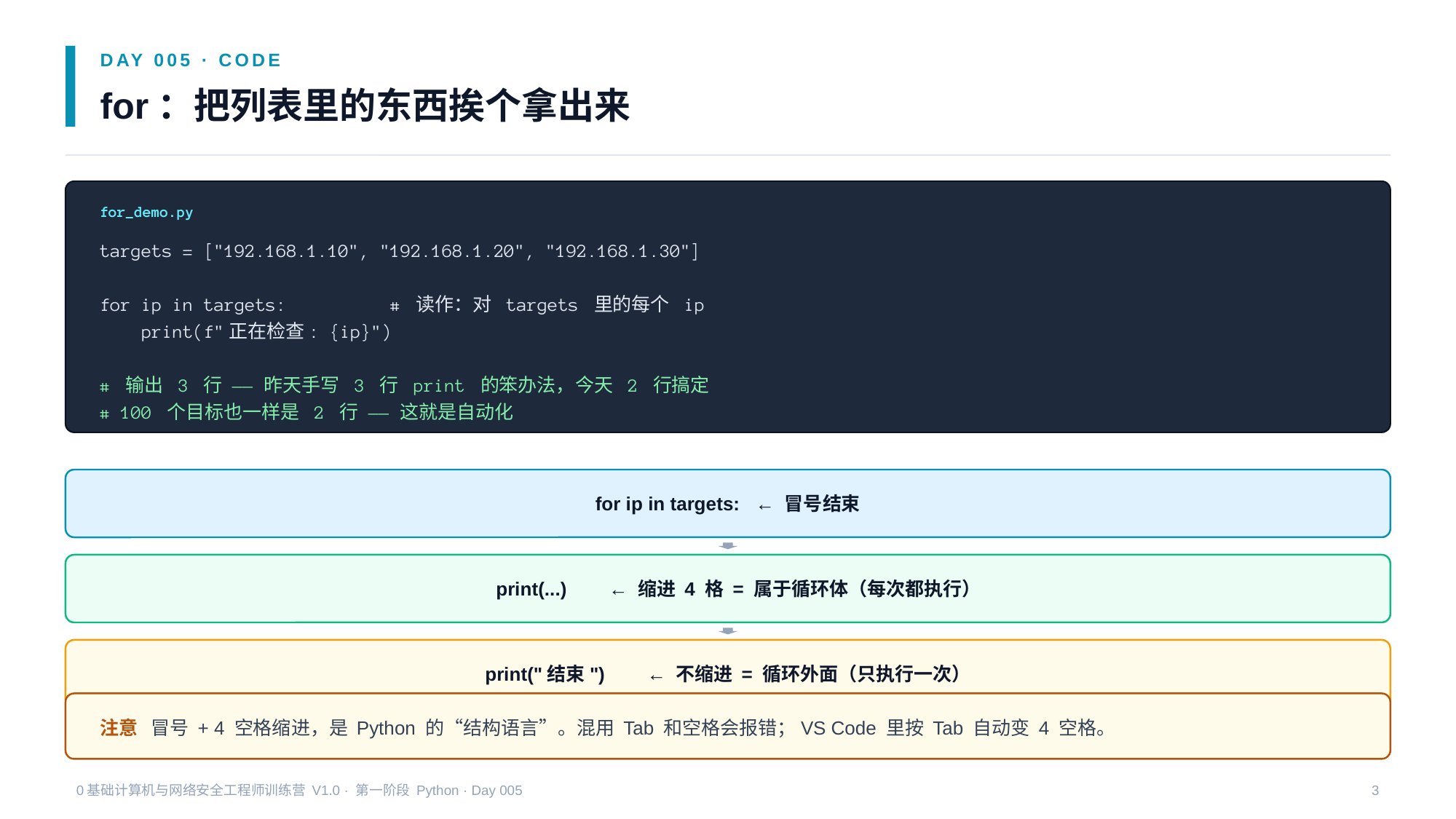

DAY 005 · CODE

for：把列表里的东西挨个拿出来

for_demo.py
targets = ["192.168.1.10", "192.168.1.20", "192.168.1.30"]

for ip in targets:          # 读作：对 targets 里的每个 ip
    print(f"正在检查: {ip}")

# 输出 3 行 —— 昨天手写 3 行 print 的笨办法，今天 2 行搞定
# 100 个目标也一样是 2 行 —— 这就是自动化

for ip in targets:   ← 冒号结束

    print(...)        ← 缩进 4 格 = 属于循环体（每次都执行）

print("结束")        ← 不缩进 = 循环外面（只执行一次）

注意   冒号 + 4 空格缩进，是 Python 的“结构语言”。混用 Tab 和空格会报错；VS Code 里按 Tab 自动变 4 空格。
0基础计算机与网络安全工程师训练营 V1.0 · 第一阶段 Python · Day 005
3